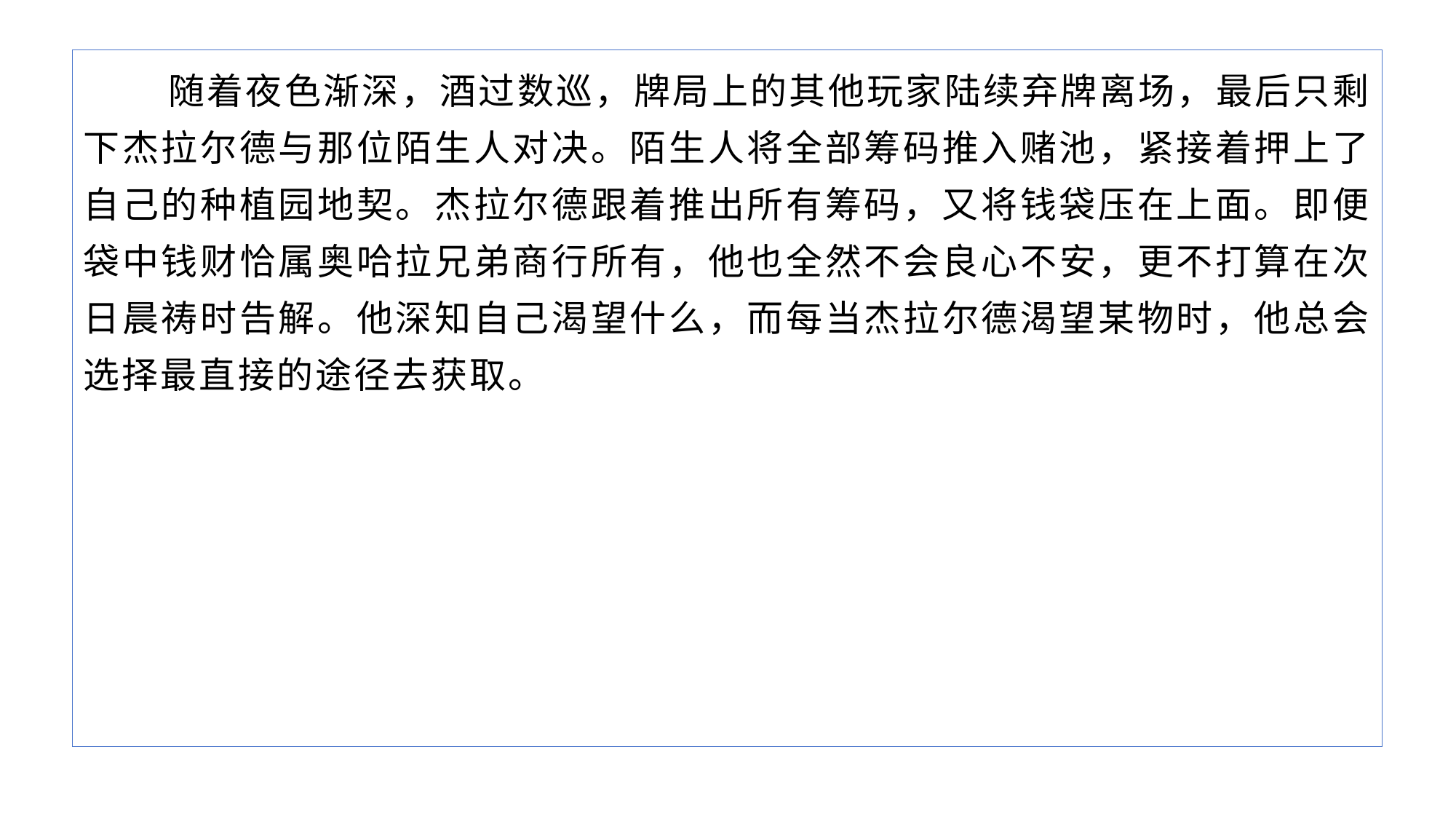

随着夜色渐深，酒过数巡，牌局上的其他玩家陆续弃牌离场，最后只剩下杰拉尔德与那位陌生人对决。陌生人将全部筹码推入赌池，紧接着押上了自己的种植园地契。杰拉尔德跟着推出所有筹码，又将钱袋压在上面。即便袋中钱财恰属奥哈拉兄弟商行所有，他也全然不会良心不安，更不打算在次日晨祷时告解。他深知自己渴望什么，而每当杰拉尔德渴望某物时，他总会选择最直接的途径去获取。